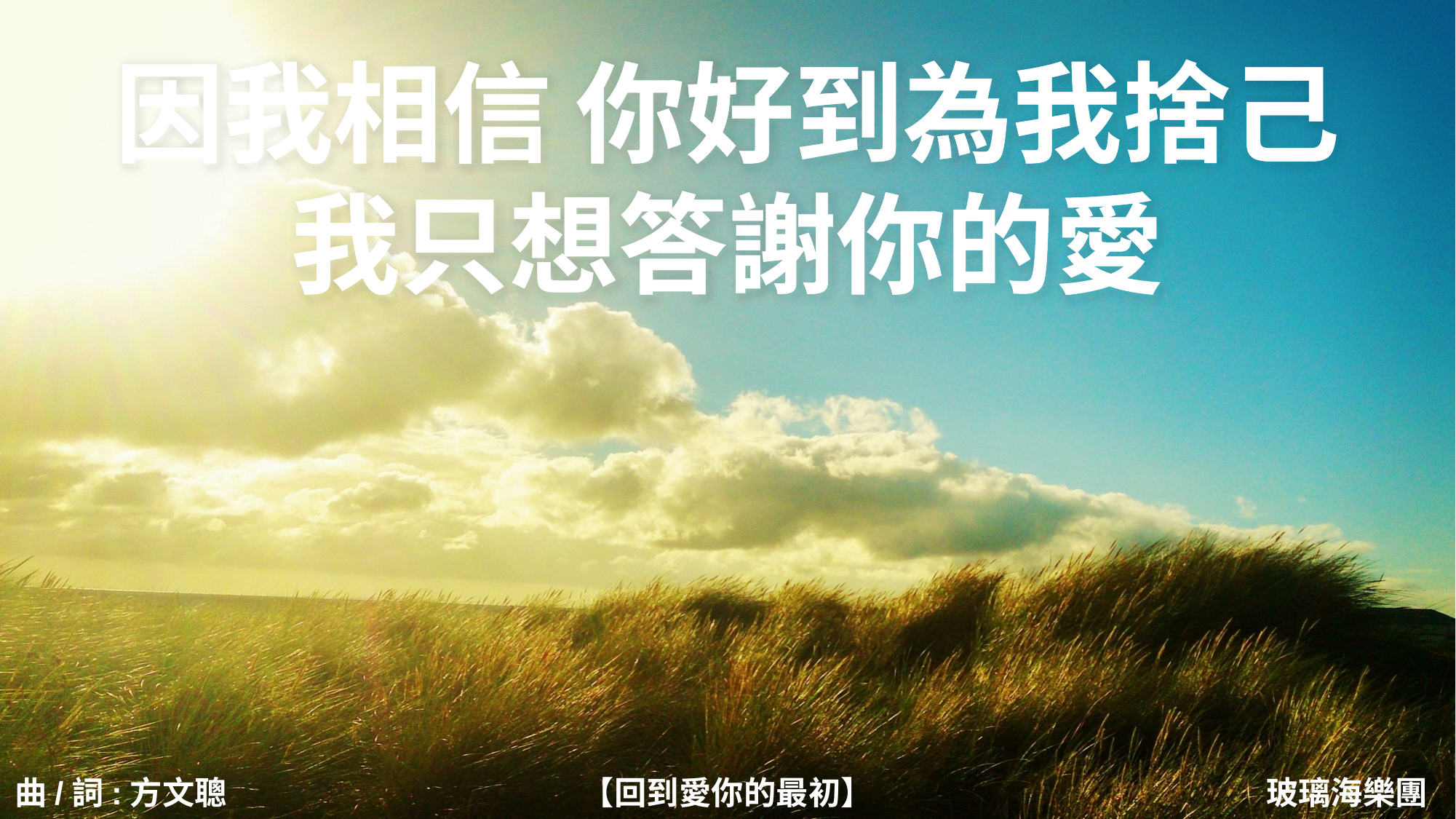

因我相信 你好到為我捨己
我只想答謝你的愛
曲/詞:方文聰		   		   【回到愛你的最初】				       玻璃海樂團